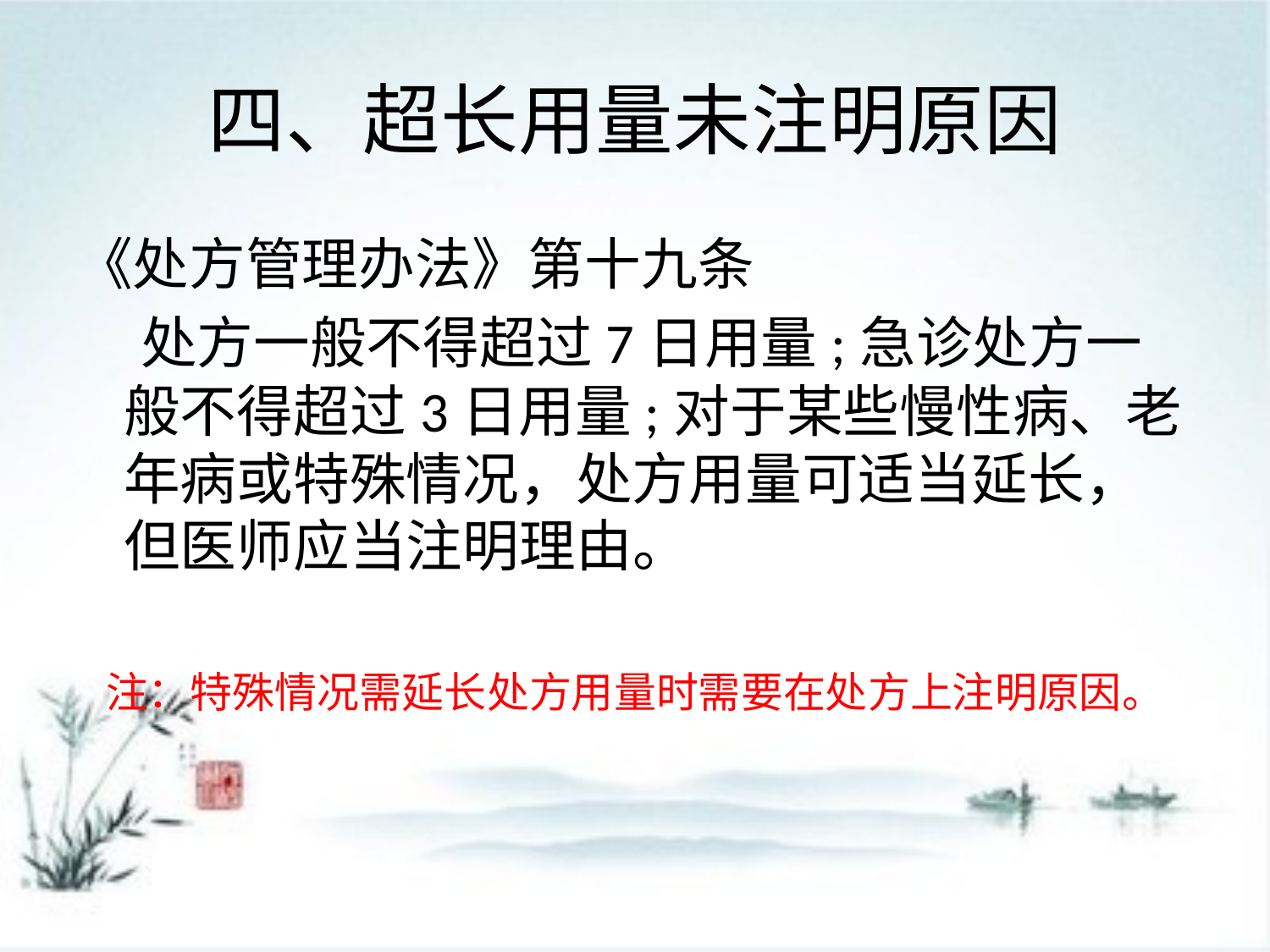

# 四、超长用量未注明原因
《处方管理办法》第十九条
    处方一般不得超过7日用量;急诊处方一般不得超过3日用量;对于某些慢性病、老年病或特殊情况，处方用量可适当延长，但医师应当注明理由。

注：特殊情况需延长处方用量时需要在处方上注明原因。